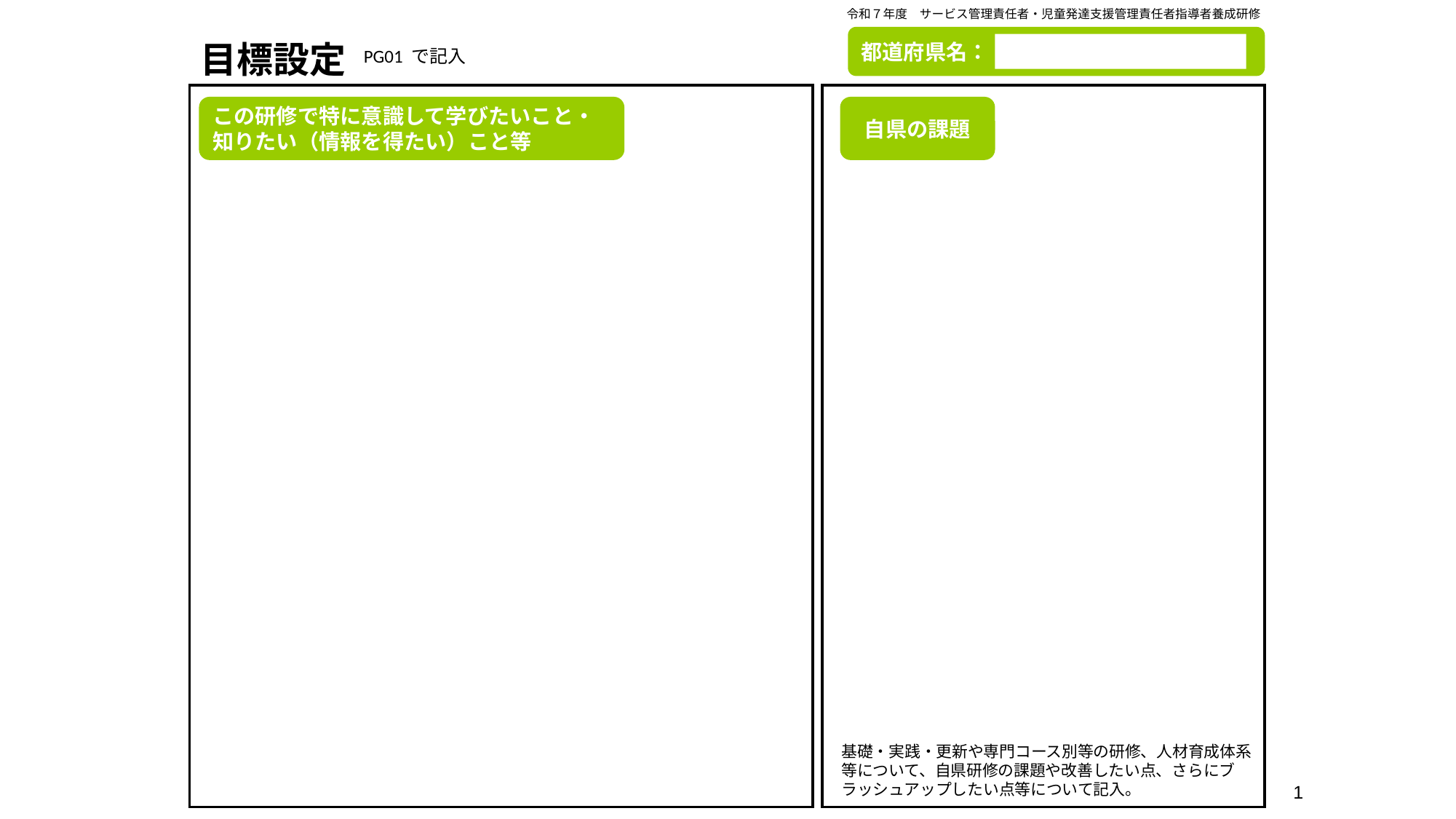

令和７年度　サービス管理責任者・児童発達支援管理責任者指導者養成研修
目標設定
都道府県名：

PG01 で記入

この研修で特に意識して学びたいこと・
知りたい（情報を得たい）こと等
自県の課題
基礎・実践・更新や専門コース別等の研修、人材育成体系等について、自県研修の課題や改善したい点、さらにブラッシュアップしたい点等について記入。
1